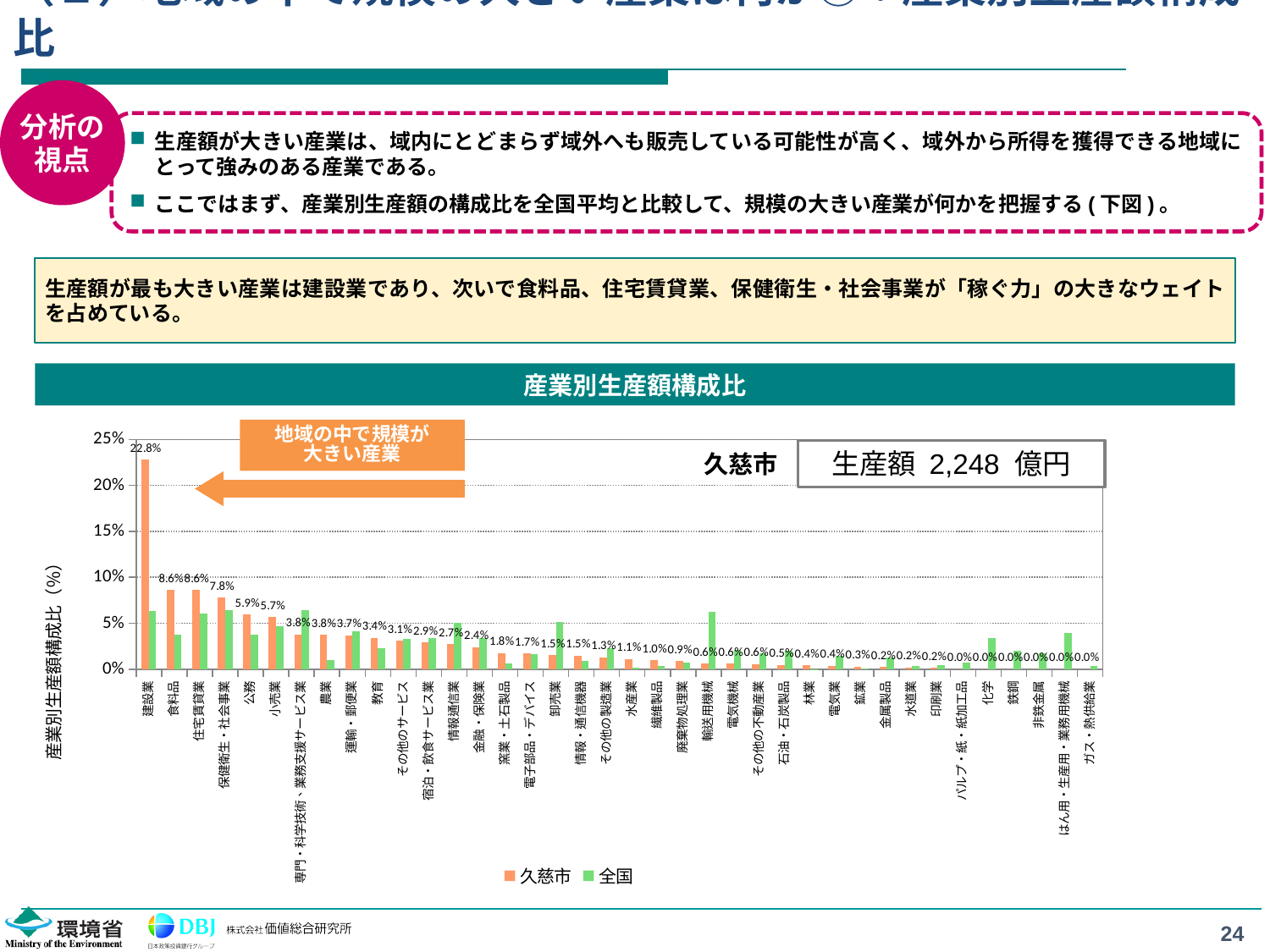

# （１）地域の中で規模の大きい産業は何か②：産業別生産額構成比
分析の
視点
生産額が大きい産業は、域内にとどまらず域外へも販売している可能性が高く、域外から所得を獲得できる地域にとって強みのある産業である。
ここではまず、産業別生産額の構成比を全国平均と比較して、規模の大きい産業が何かを把握する(下図)。
生産額が最も大きい産業は建設業であり、次いで食料品、住宅賃貸業、保健衛生・社会事業が「稼ぐ力」の大きなウェイトを占めている。
産業別生産額構成比
地域の中で規模が
大きい産業

### Chart

| Category | 久慈市 | 全国 |
|---|---|---|
| 建設業 | 0.22779042957783177 | 0.06359237700211147 |
| 食料品 | 0.0863380897995658 | 0.03793765354222121 |
| 住宅賃貸業 | 0.08626533630079744 | 0.060343055885575335 |
| 保健衛生・社会事業 | 0.07805915030820738 | 0.06450901670060287 |
| 公務 | 0.059266956446307716 | 0.0380852483920778 |
| 小売業 | 0.056907924282578765 | 0.04655702292002302 |
| 専門・科学技術、業務支援サービス業 | 0.0380915399506374 | 0.06466055031069208 |
| 農業 | 0.03769250183393473 | 0.00986002778357187 |
| 運輸・郵便業 | 0.036783661579627064 | 0.04117413056989993 |
| 教育 | 0.03387080691738176 | 0.022551023139520936 |
| その他のサービス | 0.03109054800461351 | 0.03273231727443978 |
| 宿泊・飲食サービス業 | 0.02922385438047088 | 0.03433450384234336 |
| 情報通信業 | 0.02726907445865214 | 0.05029242043374991 |
| 金融・保険業 | 0.02398574341699956 | 0.0339991684659388 |
| 窯業・土石製品 | 0.017627657517534354 | 0.006360338060018406 |
| 電子部品・デバイス | 0.017095281506634162 | 0.016792628658955356 |
| 卸売業 | 0.015337533745776923 | 0.051810109150243644 |
| 情報・通信機器 | 0.014733201858581908 | 0.008988199928116492 |
| その他の製造業 | 0.012963992685216759 | 0.02330822166811396 |
| 水産業 | 0.011297743078679041 | 0.0015044676523003851 |
| 繊維製品 | 0.010063937069844523 | 0.003755084049178233 |
| 廃棄物処理業 | 0.008595374712724644 | 0.007574100904315745 |
| 輸送用機械 | 0.006054118049494012 | 0.06256180414305627 |
| 電気機械 | 0.006028073249118385 | 0.02125900133504549 |
| その他の不動産業 | 0.005591895200149805 | 0.017422606557416797 |
| 石油・石炭製品 | 0.004858240288908928 | 0.01977526930381859 |
| 林業 | 0.004432916274918789 | 0.0002994782835364706 |
| 電気業 | 0.003889687365800605 | 0.015057358505739167 |
| 鉱業 | 0.002874476532564346 | 0.0006461276946815027 |
| 金属製品 | 0.0022710697028003805 | 0.01260023953476312 |
| 水道業 | 0.0019050276676794548 | 0.003911369385973464 |
| 印刷業 | 0.001744156235966989 | 0.0043145317571123285 |
| パルプ・紙・紙加工品 | 0.0 | 0.007600925905721828 |
| 化学 | 0.0 | 0.0335066548401925 |
| 鉄鋼 | 0.0 | 0.02045584625672332 |
| 非鉄金属 | 0.0 | 0.017117152821338903 |
| はん用・生産用・業務用機械 | 0.0 | 0.03924555268550078 |
| ガス・熱供給業 | 0.0 | 0.003504414655368956 |
生産額 2,248 億円
久慈市

24